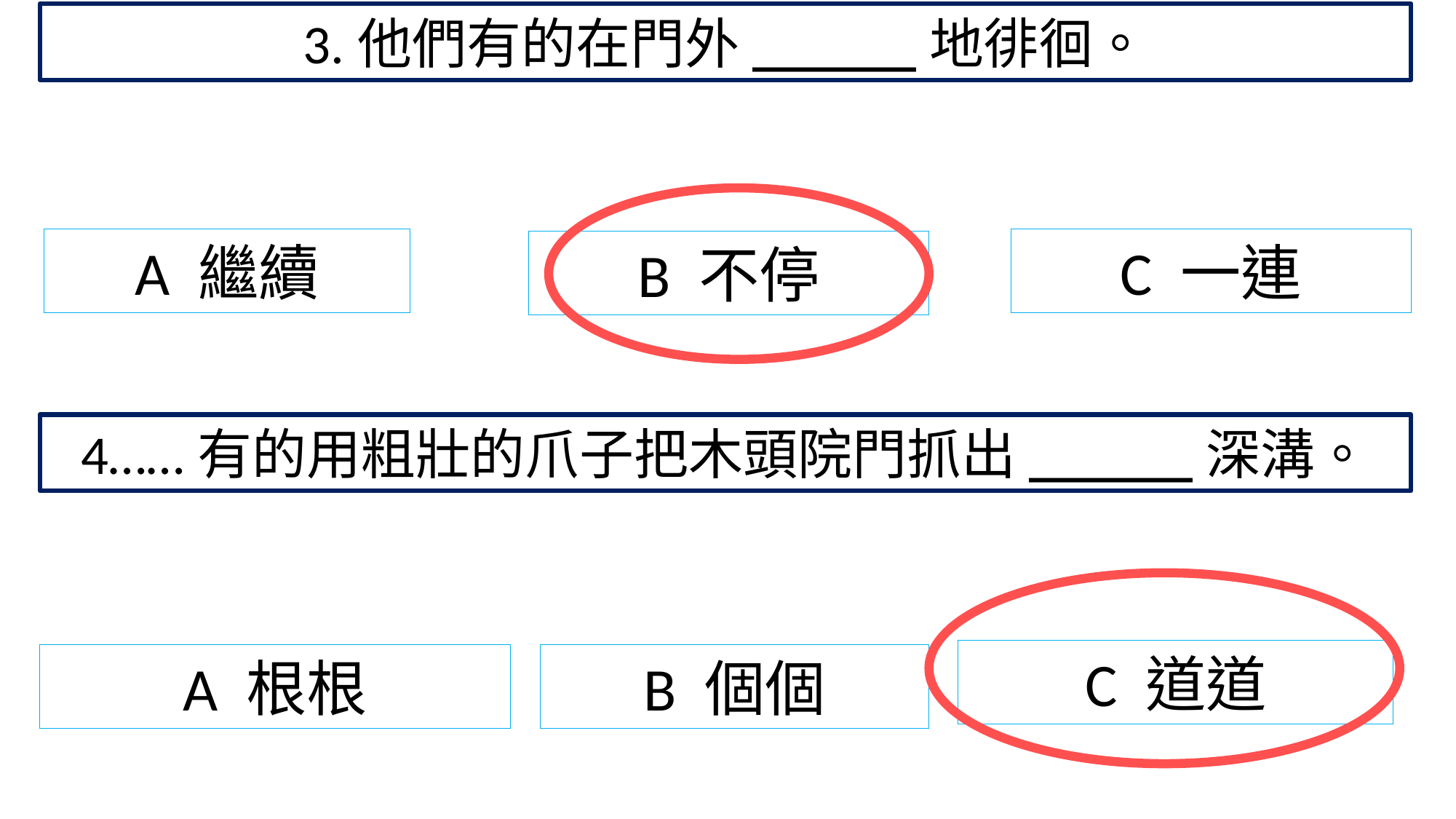

3.他們有的在門外_____地徘徊。

A 繼續
C 一連
B 不停
4……有的用粗壯的爪子把木頭院門抓出_____深溝。

C 道道
A 根根
B 個個